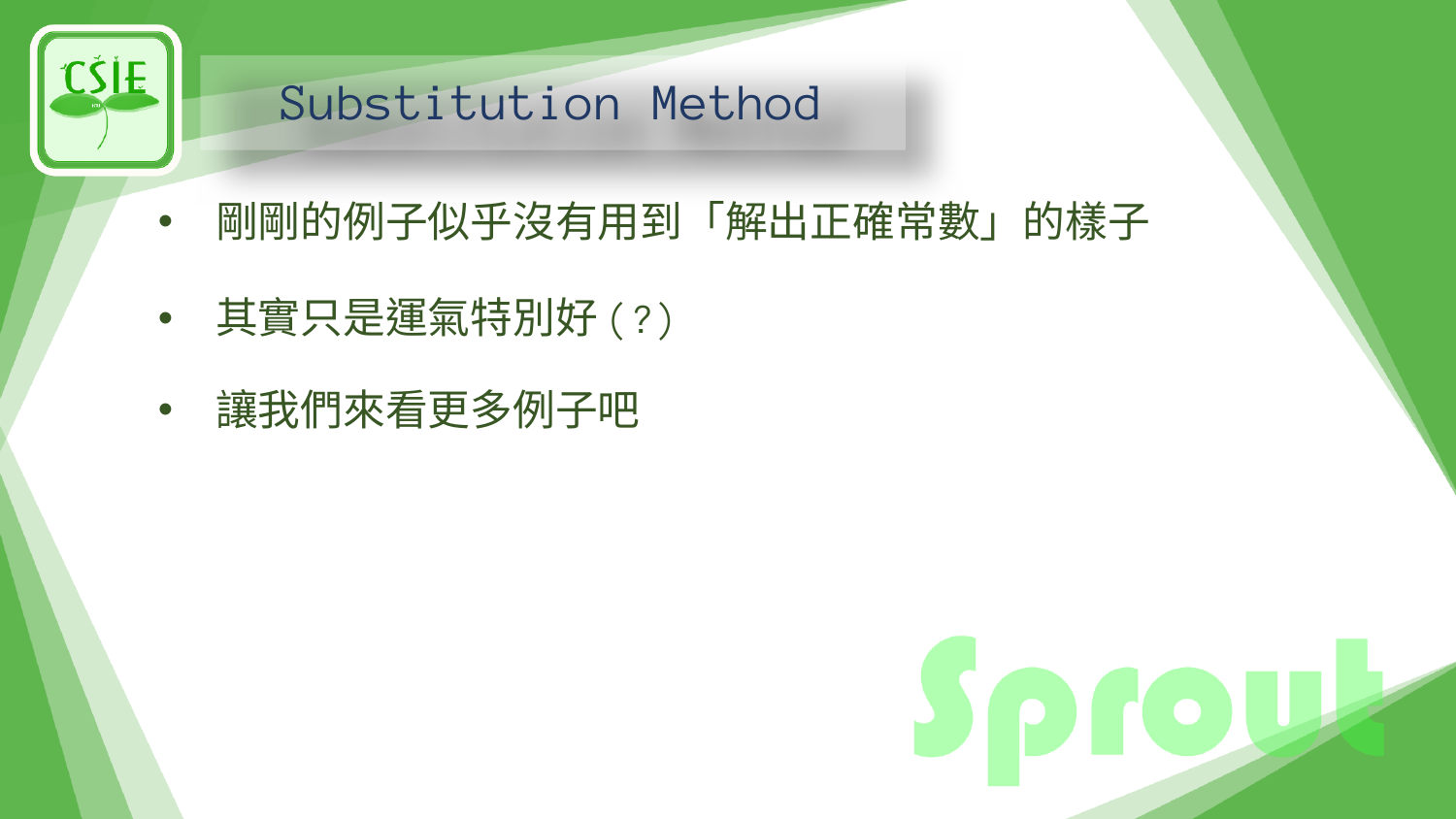

# Substitution Method
剛剛的例子似乎沒有用到「解出正確常數」的樣子
其實只是運氣特別好(?)
讓我們來看更多例子吧